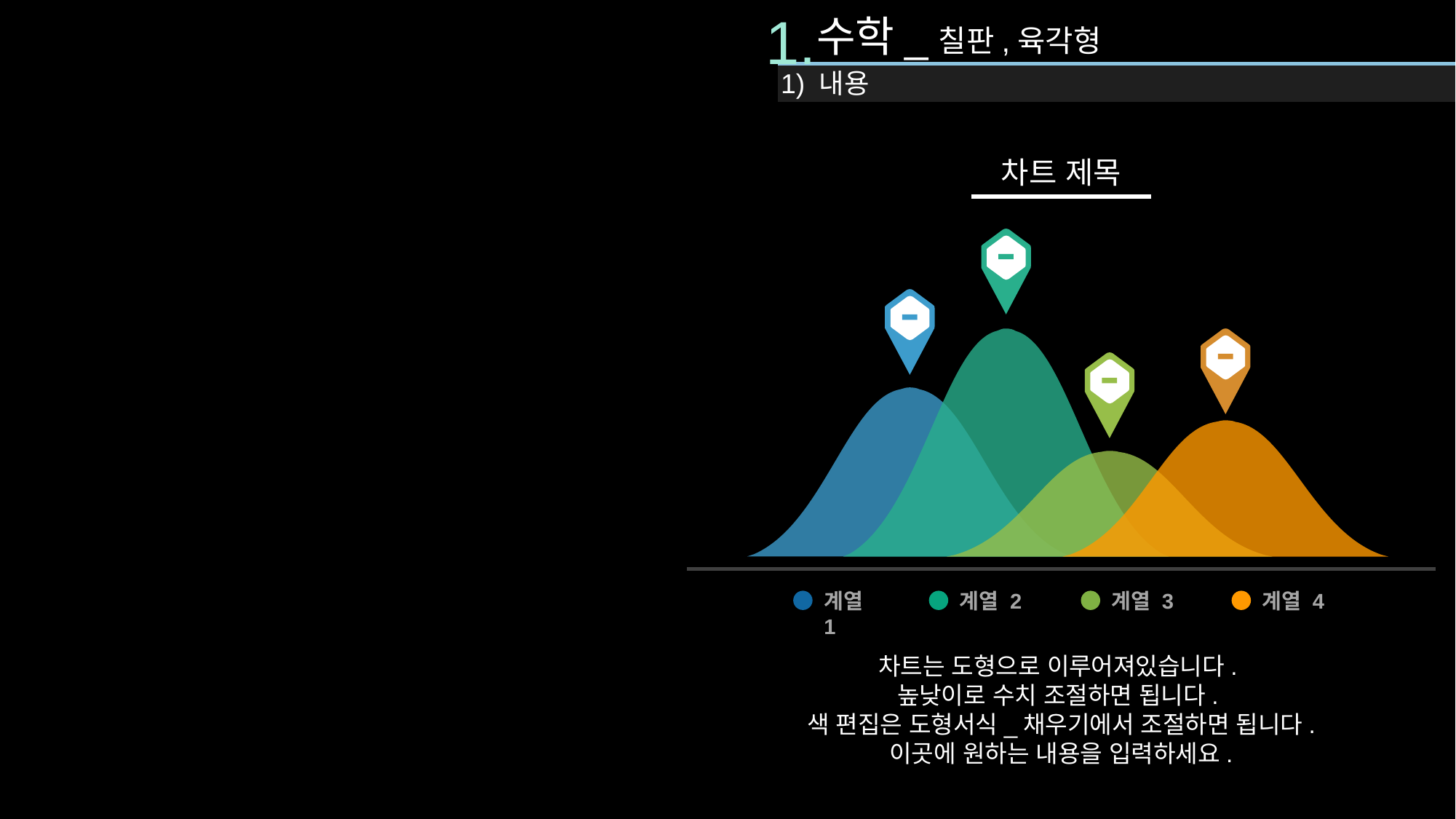

1.
수학_칠판,육각형
1) 내용

차트 제목

계열 1

계열 2

계열 3

계열 4

차트는 도형으로 이루어져있습니다.
높낮이로 수치 조절하면 됩니다.
색 편집은 도형서식_채우기에서 조절하면 됩니다.
이곳에 원하는 내용을 입력하세요.